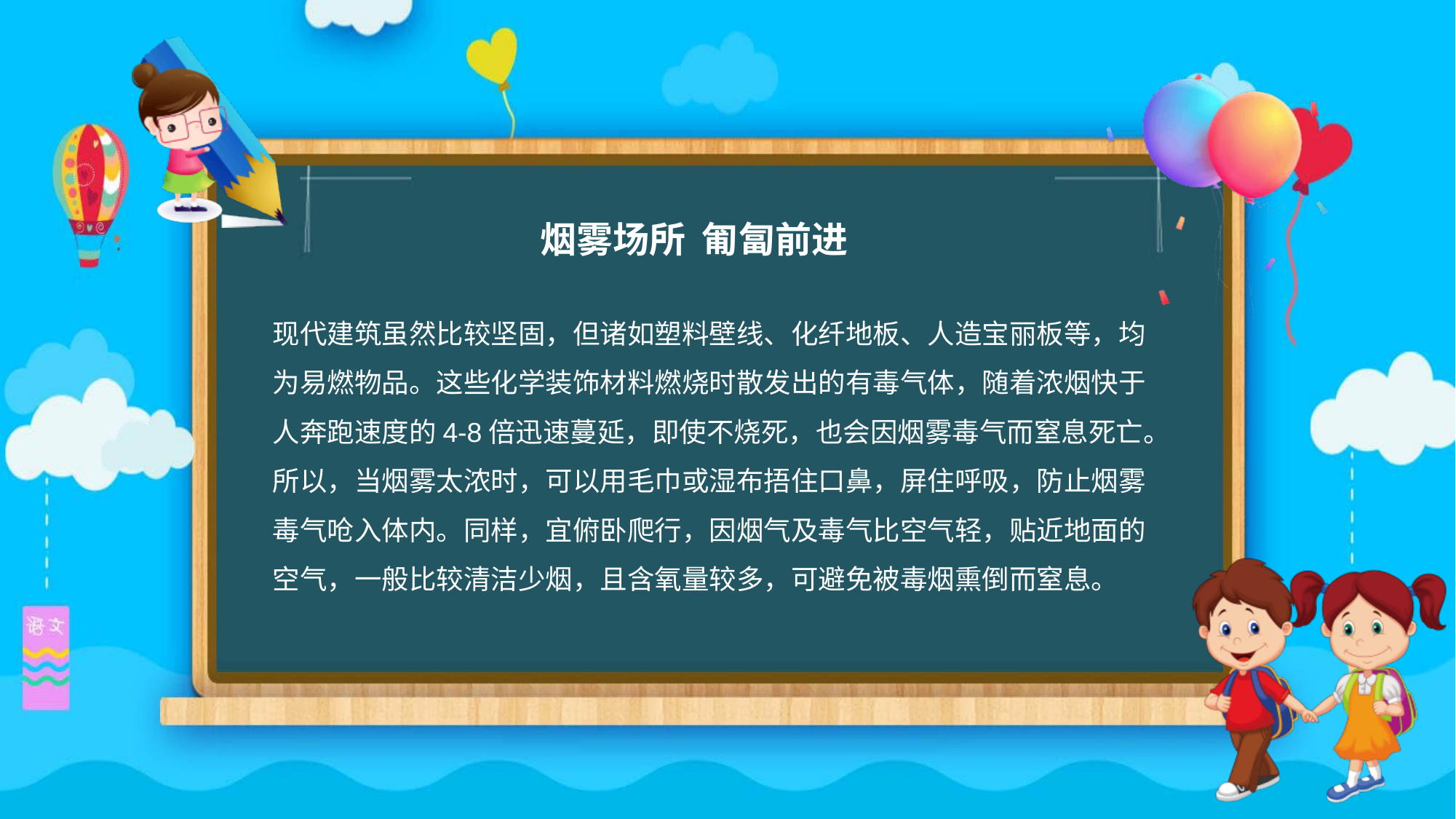

烟雾场所  匍匐前进
现代建筑虽然比较坚固，但诸如塑料壁线、化纤地板、人造宝丽板等，均为易燃物品。这些化学装饰材料燃烧时散发出的有毒气体，随着浓烟快于人奔跑速度的4-8倍迅速蔓延，即使不烧死，也会因烟雾毒气而窒息死亡。所以，当烟雾太浓时，可以用毛巾或湿布捂住口鼻，屏住呼吸，防止烟雾毒气呛入体内。同样，宜俯卧爬行，因烟气及毒气比空气轻，贴近地面的空气，一般比较清洁少烟，且含氧量较多，可避免被毒烟熏倒而窒息。